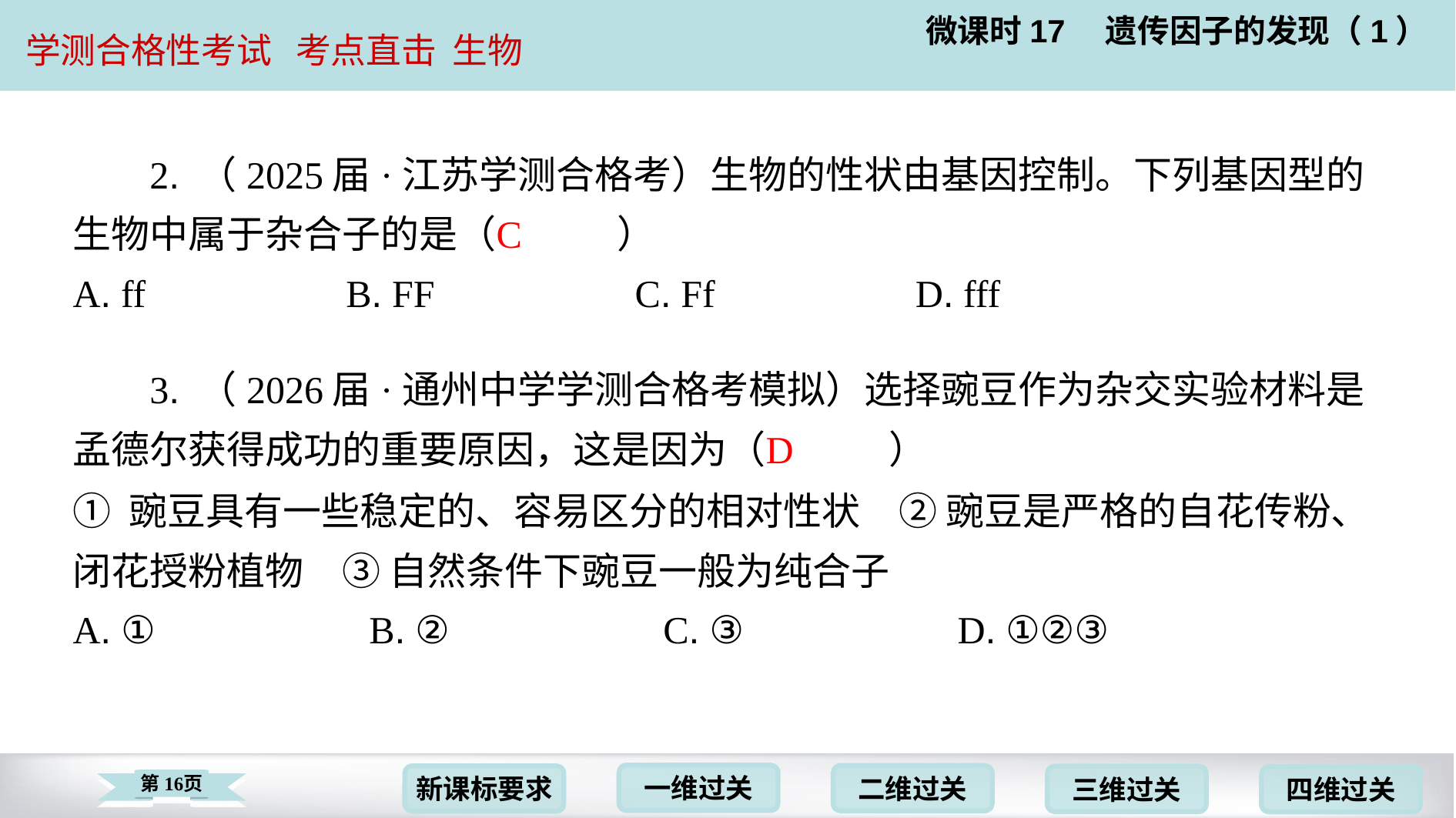

2. （2025届·江苏学测合格考）生物的性状由基因控制。下列基因型的生物中属于杂合子的是（　C　）
C
| A. ff | B. FF | C. Ff | D. fff |
| --- | --- | --- | --- |
3. （2026届·通州中学学测合格考模拟）选择豌豆作为杂交实验材料是孟德尔获得成功的重要原因，这是因为（　D　）
D
① 豌豆具有一些稳定的、容易区分的相对性状　② 豌豆是严格的自花传粉、闭花授粉植物　③ 自然条件下豌豆一般为纯合子
| A. ① | B. ② | C. ③ | D. ①②③ |
| --- | --- | --- | --- |